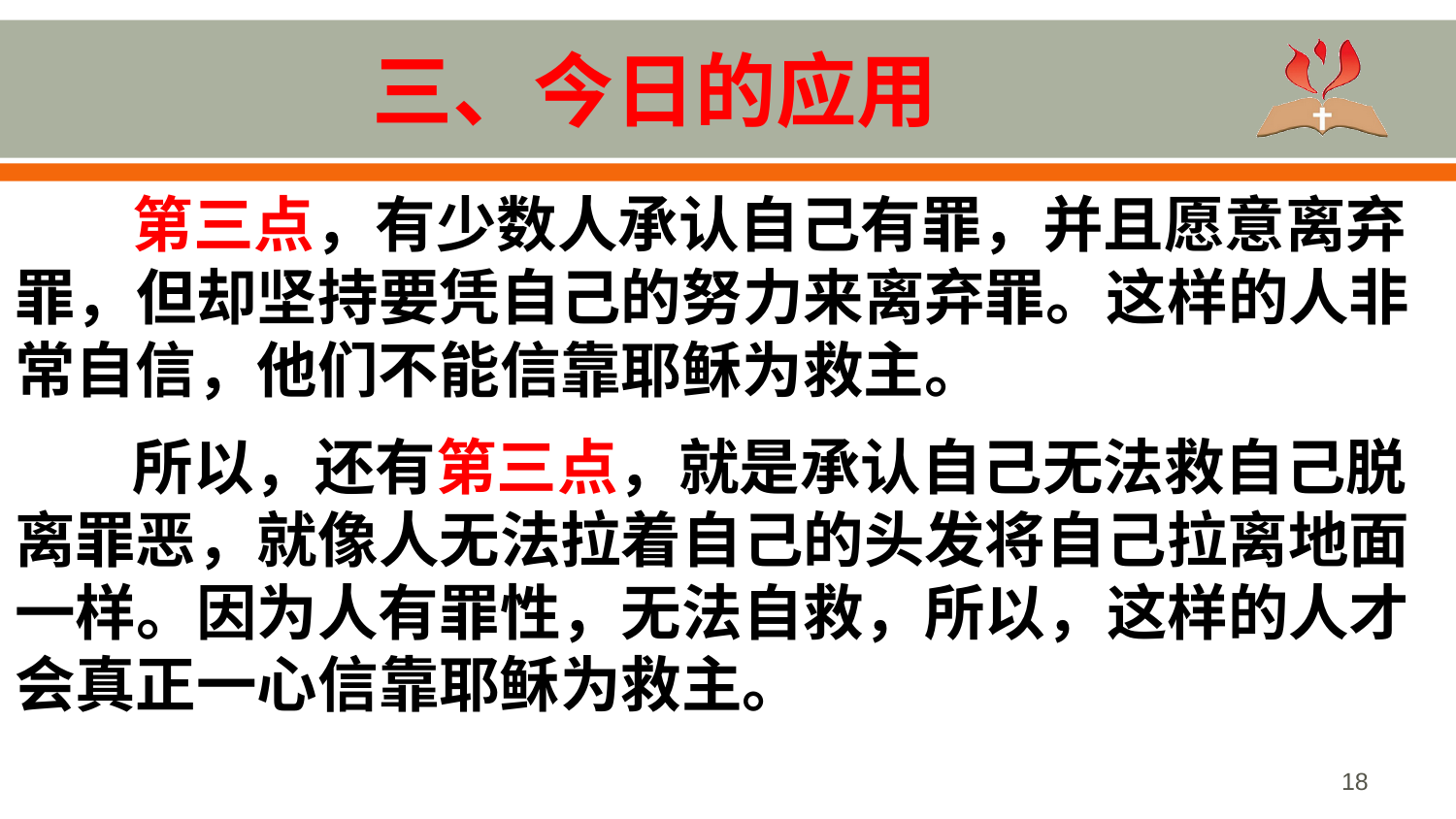

# 三、今日的应用
第三点，有少数人承认自己有罪，并且愿意离弃罪，但却坚持要凭自己的努力来离弃罪。这样的人非常自信，他们不能信靠耶稣为救主。
所以，还有第三点，就是承认自己无法救自己脱离罪恶，就像人无法拉着自己的头发将自己拉离地面一样。因为人有罪性，无法自救，所以，这样的人才会真正一心信靠耶稣为救主。

18